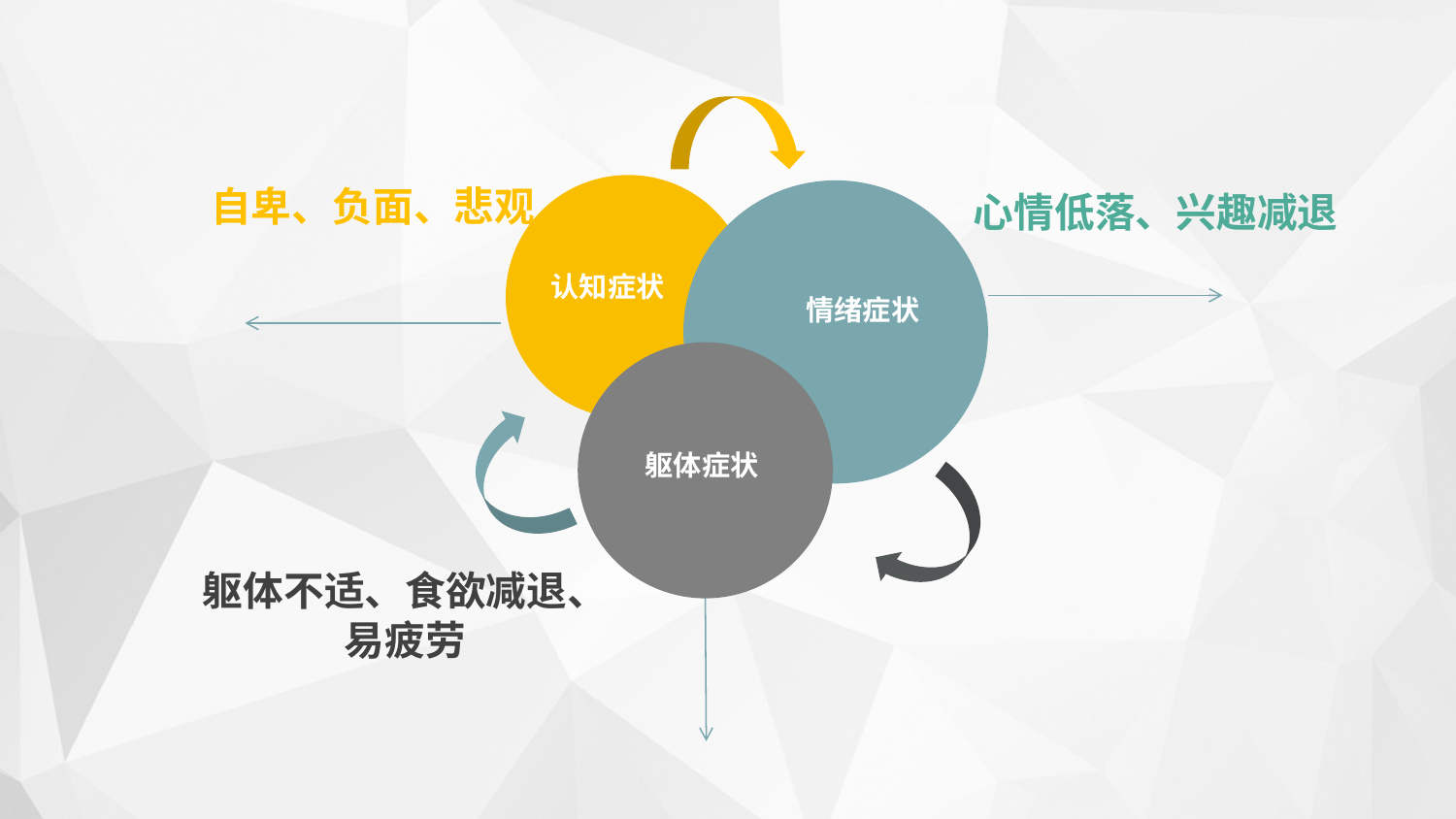

自卑、负面、悲观

心情低落、兴趣减退
认知症状
情绪症状

躯体症状

躯体不适、食欲减退、
易疲劳